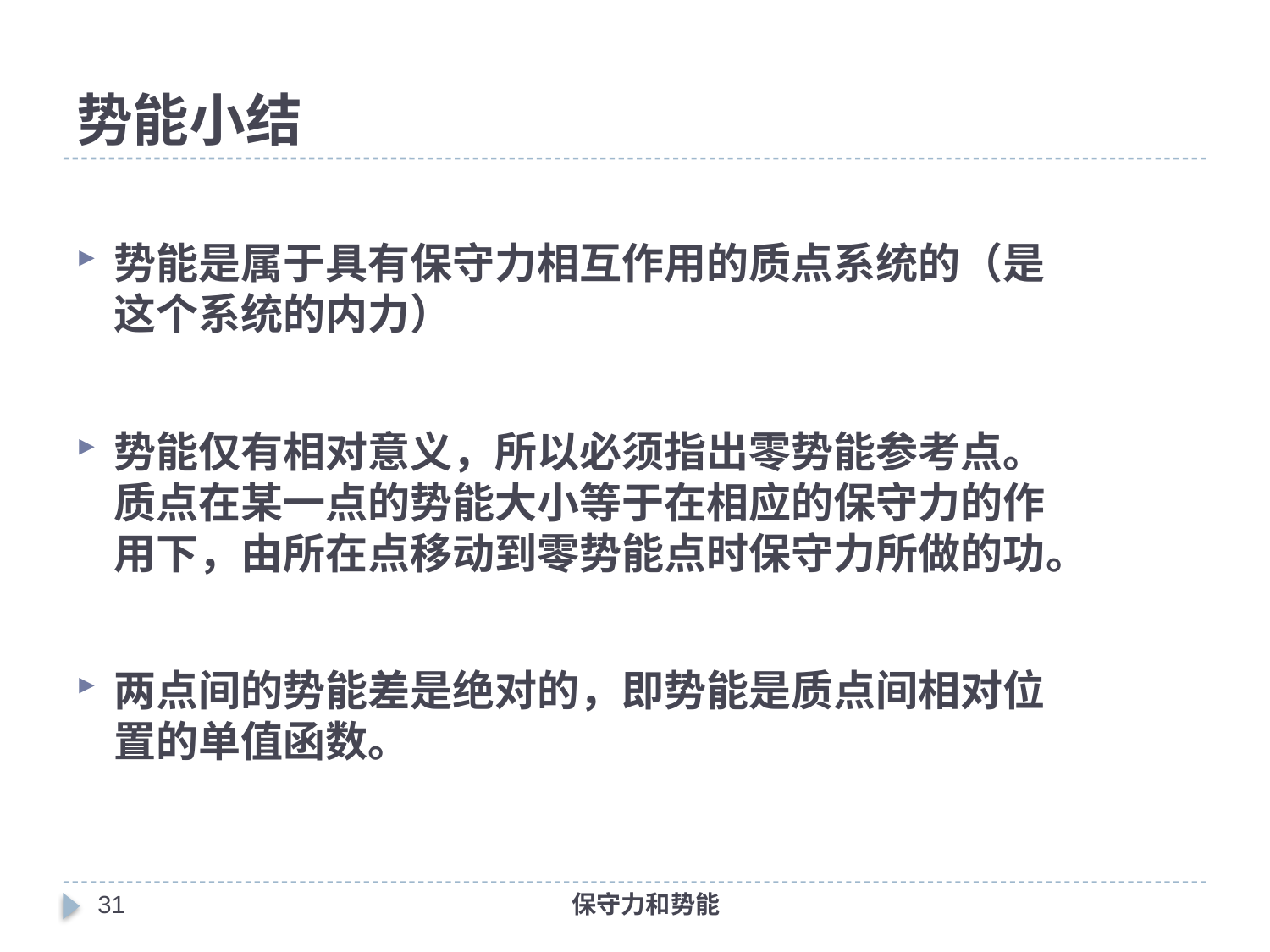

# 势能小结

势能是属于具有保守力相互作用的质点系统的（是这个系统的内力）

势能仅有相对意义，所以必须指出零势能参考点。
质点在某一点的势能大小等于在相应的保守力的作
用下，由所在点移动到零势能点时保守力所做的功。

两点间的势能差是绝对的，即势能是质点间相对位置的单值函数。
31
保守力和势能